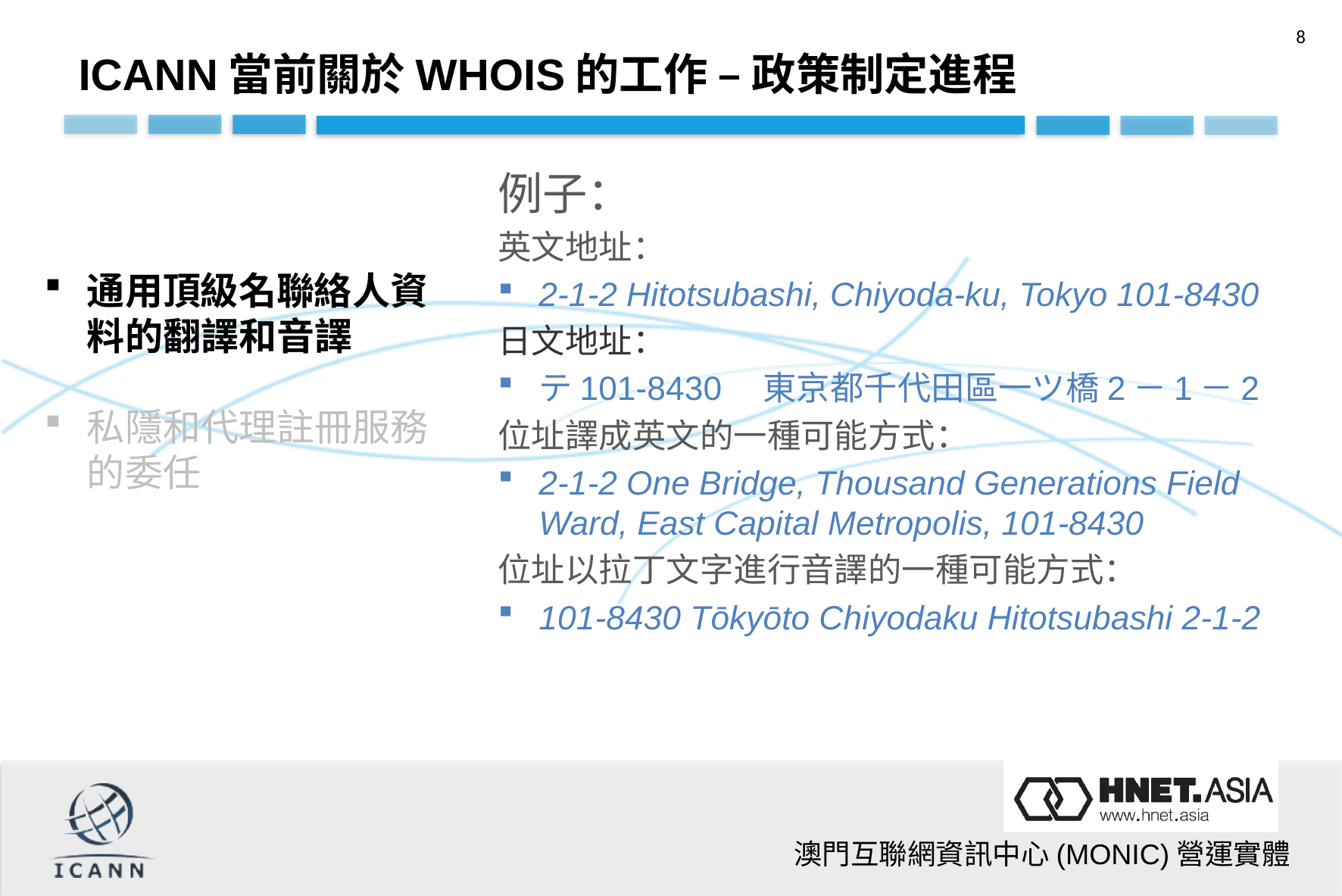

ICANN當前關於WHOIS的工作 – 政策制定進程
例子：
英文地址：
2-1-2 Hitotsubashi, Chiyoda-ku, Tokyo 101-8430
日文地址：
テ101-8430　東京都千代田區一ツ橋2－1－2
位址譯成英文的一種可能方式：
2-1-2 One Bridge, Thousand Generations Field Ward, East Capital Metropolis, 101-8430
位址以拉丁文字進行音譯的一種可能方式：
101-8430 Tōkyōto Chiyodaku Hitotsubashi 2-1-2
通用頂級名聯絡人資料的翻譯和音譯

私隱和代理註冊服務的委任